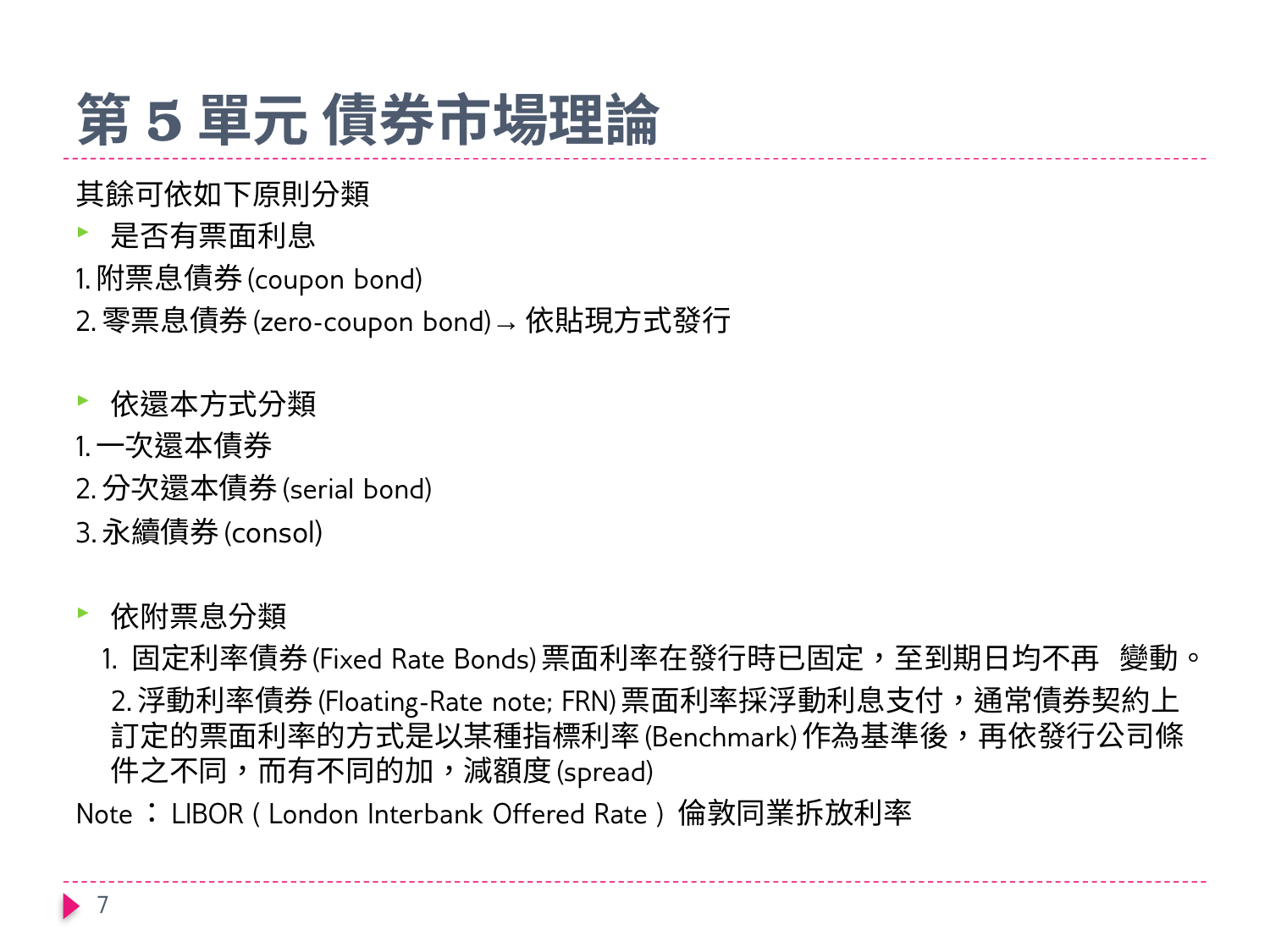

# 第5單元 債券市場理論
其餘可依如下原則分類
是否有票面利息
1.附票息債券(coupon bond)
2.零票息債券(zero-coupon bond)→依貼現方式發行

依還本方式分類
1.一次還本債券
2.分次還本債券(serial bond)
3.永續債券(consol)

依附票息分類
   1. 固定利率債券(Fixed Rate Bonds)票面利率在發行時已固定，至到期日均不再   變動。
    2.浮動利率債券(Floating-Rate note; FRN)票面利率採浮動利息支付，通常債券契約上訂定的票面利率的方式是以某種指標利率(Benchmark)作為基準後，再依發行公司條件之不同，而有不同的加，減額度(spread)
Note：LIBOR ( London Interbank Offered Rate ) 倫敦同業拆放利率

7